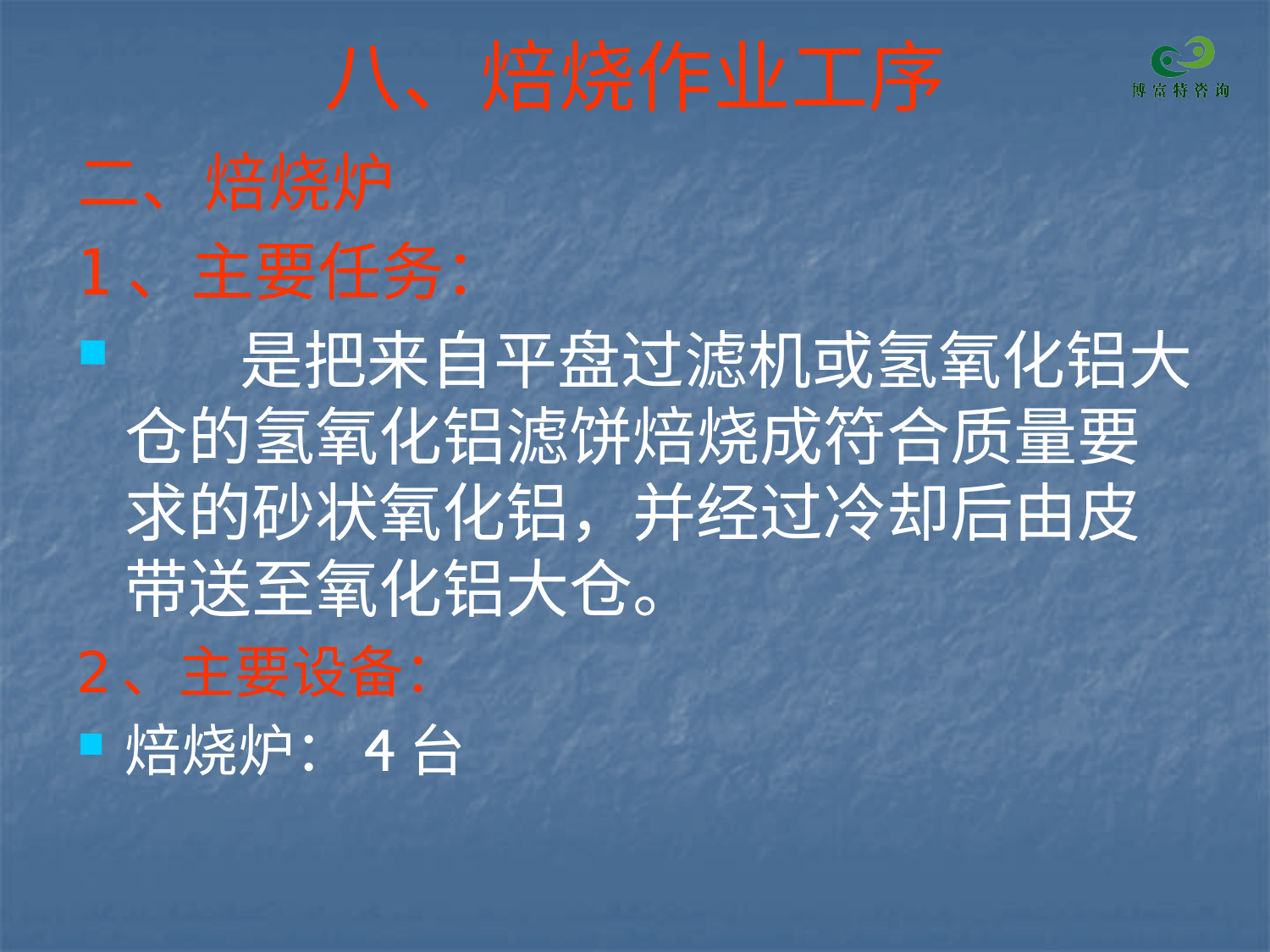

# 八、焙烧作业工序
二、焙烧炉
1、主要任务：
       是把来自平盘过滤机或氢氧化铝大仓的氢氧化铝滤饼焙烧成符合质量要求的砂状氧化铝，并经过冷却后由皮带送至氧化铝大仓。
2、主要设备：
焙烧炉：4台